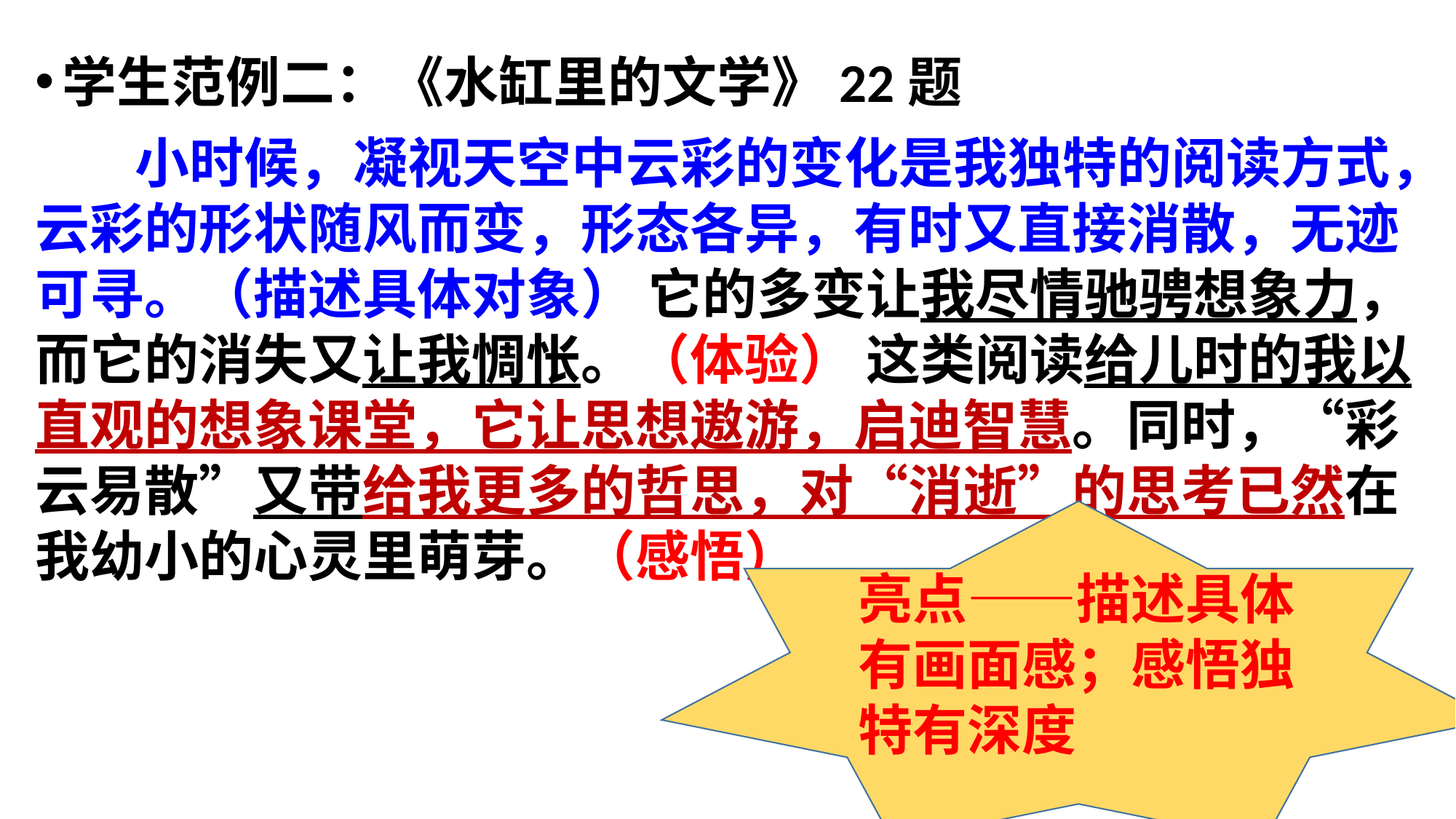

学生范例二：《水缸里的文学》22题
       小时候，凝视天空中云彩的变化是我独特的阅读方式，云彩的形状随风而变，形态各异，有时又直接消散，无迹可寻。（描述具体对象） 它的多变让我尽情驰骋想象力，而它的消失又让我惆怅。（体验） 这类阅读给儿时的我以直观的想象课堂，它让思想遨游，启迪智慧。同时，“彩云易散”又带给我更多的哲思，对“消逝”的思考已然在我幼小的心灵里萌芽。（感悟）
亮点——描述具体有画面感；感悟独特有深度